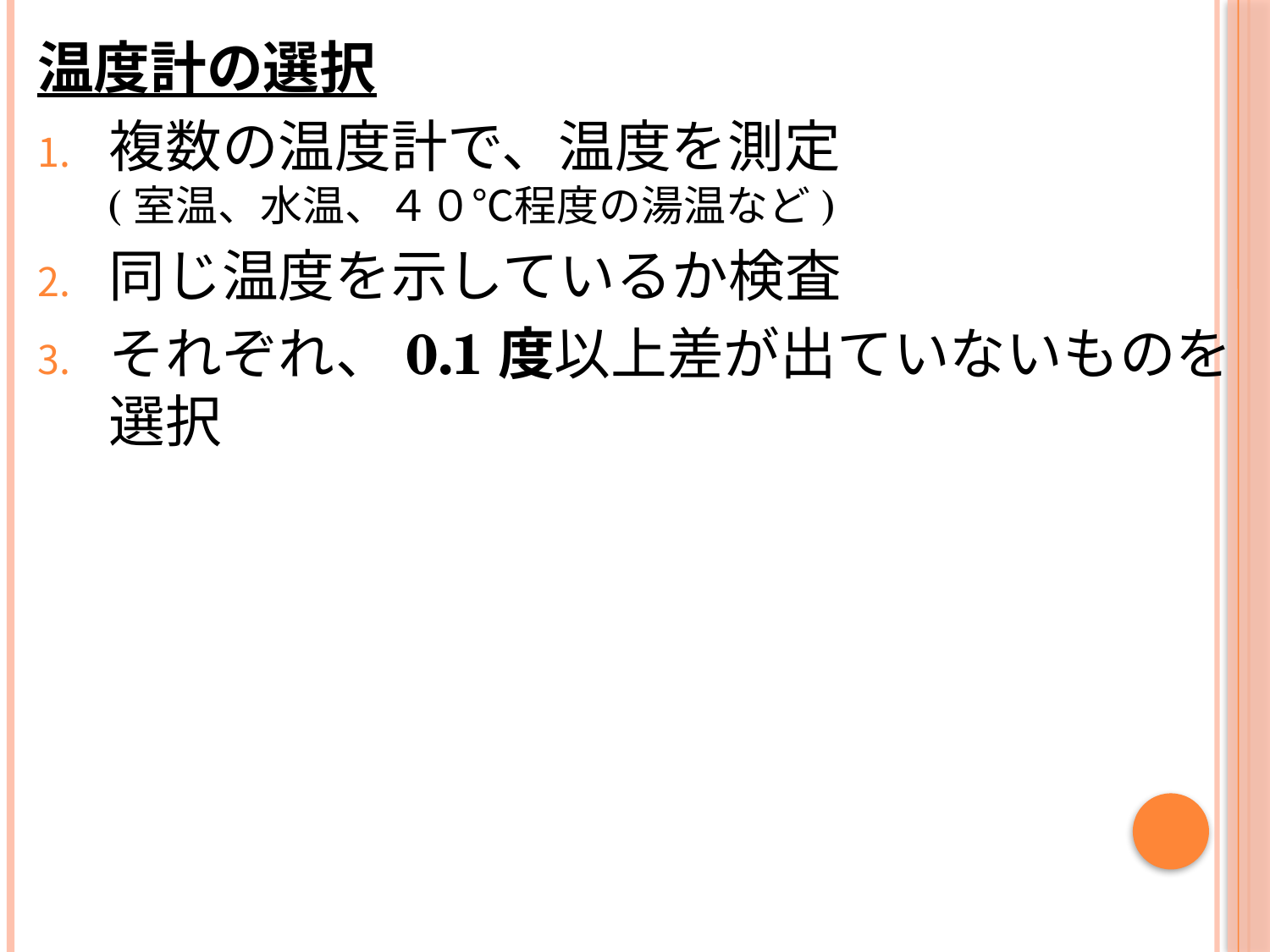

温度計の選択
複数の温度計で、温度を測定
(室温、水温、４０℃程度の湯温など)
同じ温度を示しているか検査
それぞれ、0.1度以上差が出ていないものを選択